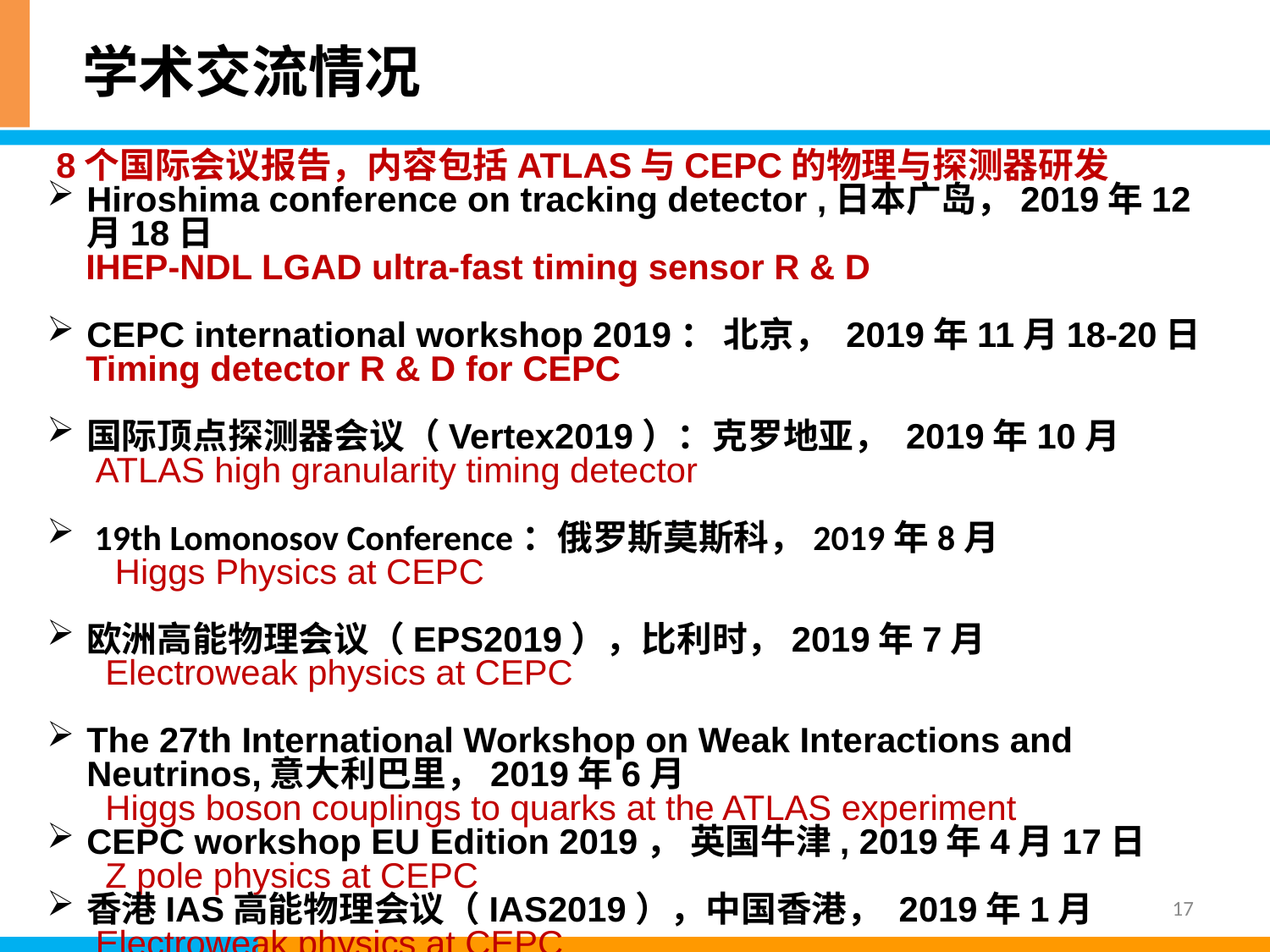

# 学术交流情况

Hiroshima conference on tracking detector ,日本广岛，2019年12月18日
    IHEP-NDL LGAD ultra-fast timing sensor R & D

CEPC international workshop 2019： 北京， 2019年11月18-20日
    Timing detector R & D for CEPC

国际顶点探测器会议（Vertex2019）：克罗地亚， 2019年10月
     ATLAS high granularity timing detector

 19th Lomonosov Conference：俄罗斯莫斯科，2019年8月
       Higgs Physics at CEPC

欧洲高能物理会议（EPS2019），比利时，2019年7月
      Electroweak physics at CEPC

The 27th International Workshop on Weak Interactions and Neutrinos,意大利巴里，2019年6月
      Higgs boson couplings to quarks at the ATLAS experiment
CEPC workshop EU Edition 2019， 英国牛津, 2019年4月17日
      Z pole physics at CEPC
香港IAS高能物理会议（IAS2019），中国香港， 2019年1月
     Electroweak physics at CEPC

8个国际会议报告，内容包括ATLAS与CEPC的物理与探测器研发
17